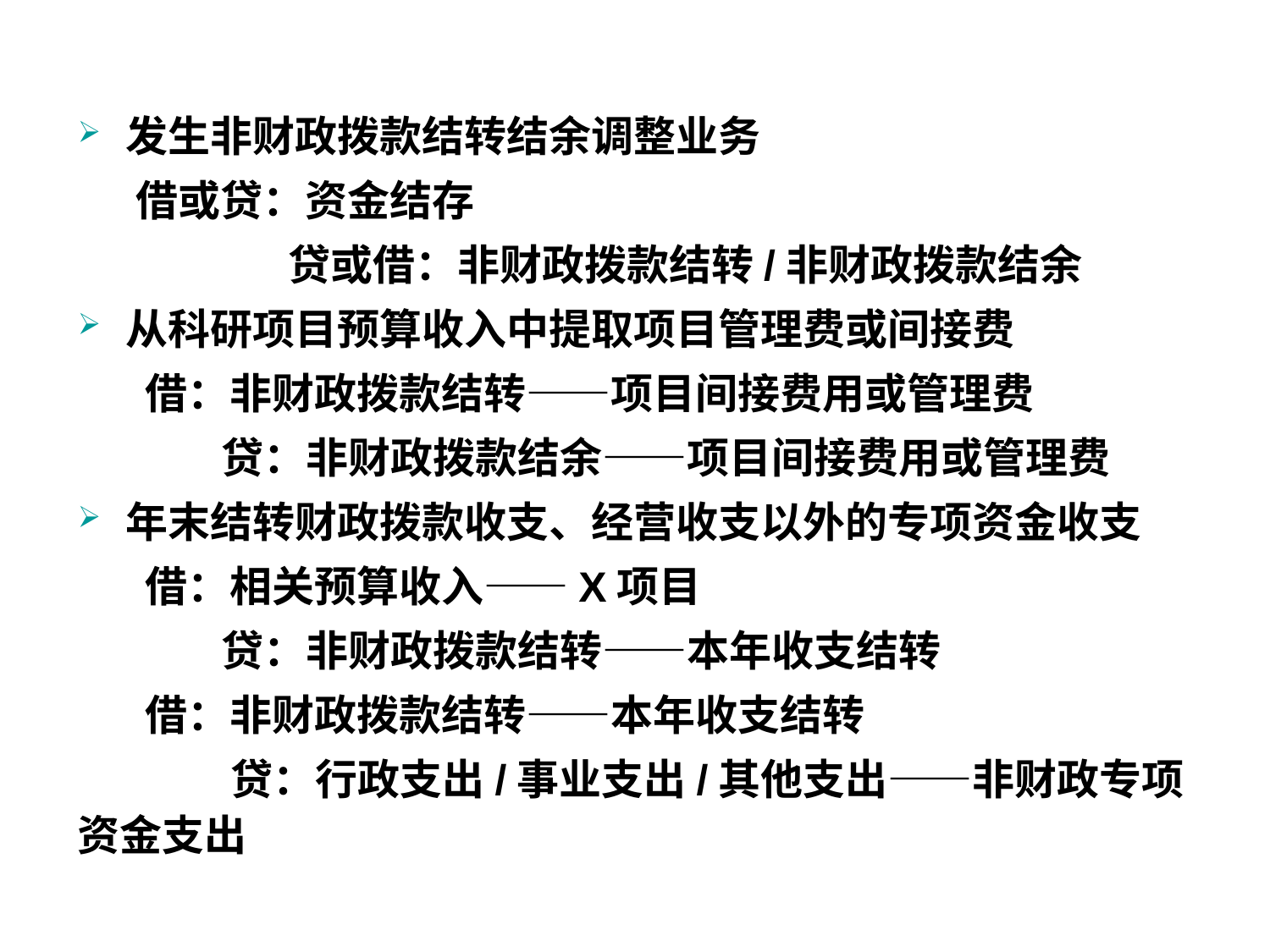

发生非财政拨款结转结余调整业务
     借或贷：资金结存
                     贷或借：非财政拨款结转/非财政拨款结余
从科研项目预算收入中提取项目管理费或间接费
      借：非财政拨款结转——项目间接费用或管理费
              贷：非财政拨款结余——项目间接费用或管理费
年末结转财政拨款收支、经营收支以外的专项资金收支
      借：相关预算收入——X项目
              贷：非财政拨款结转——本年收支结转
      借：非财政拨款结转——本年收支结转
               贷：行政支出/事业支出/其他支出——非财政专项资金支出

189